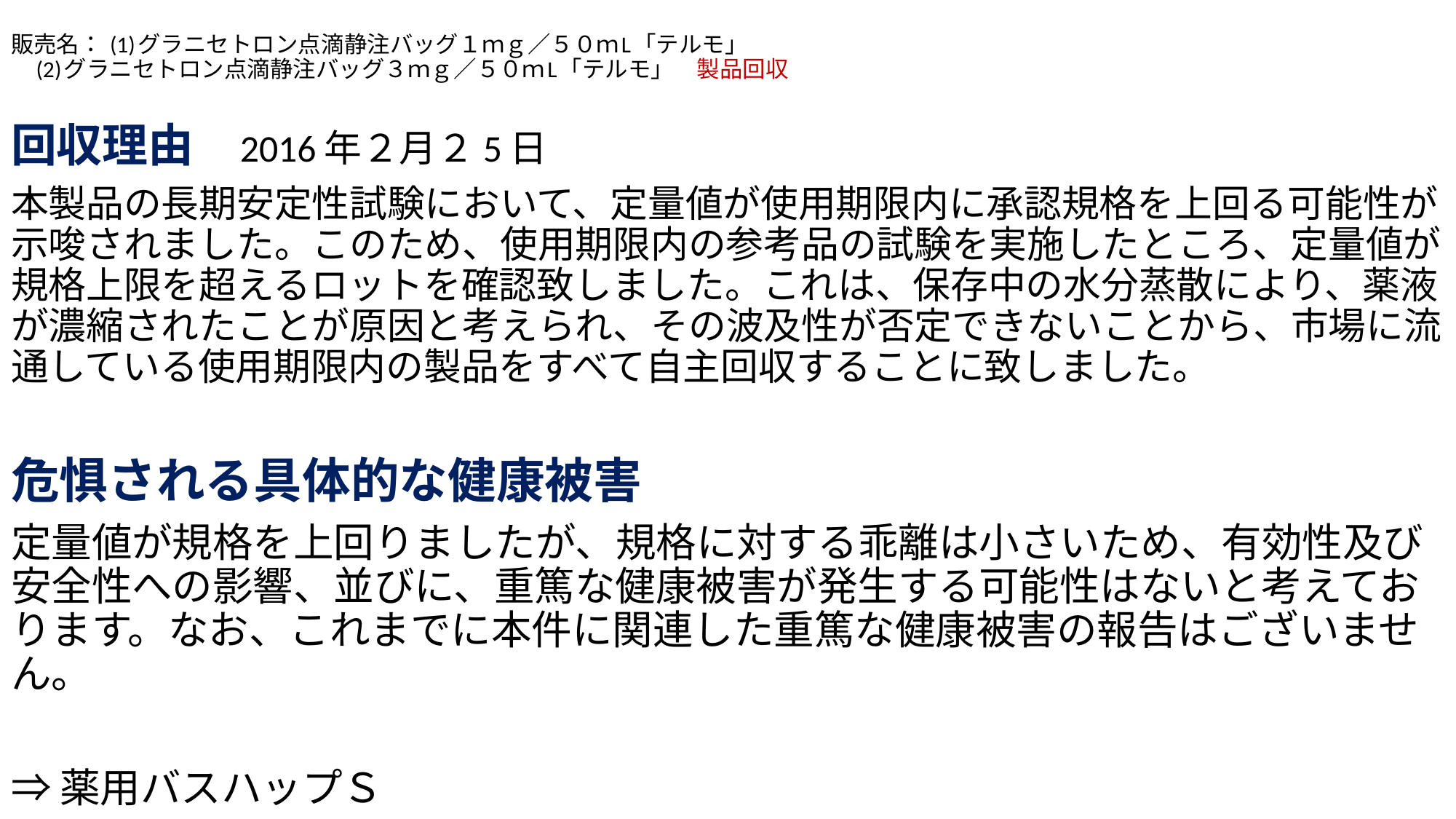

# 販売名： (1)グラニセトロン点滴静注バッグ１ｍｇ／５０ｍL「テルモ」 　(2)グラニセトロン点滴静注バッグ３ｍｇ／５０ｍL「テルモ」　製品回収
回収理由　2016年２月２5日
本製品の長期安定性試験において、定量値が使用期限内に承認規格を上回る可能性が示唆されました。このため、使用期限内の参考品の試験を実施したところ、定量値が規格上限を超えるロットを確認致しました。これは、保存中の水分蒸散により、薬液が濃縮されたことが原因と考えられ、その波及性が否定できないことから、市場に流通している使用期限内の製品をすべて自主回収することに致しました。

危惧される具体的な健康被害
定量値が規格を上回りましたが、規格に対する乖離は小さいため、有効性及び安全性への影響、並びに、重篤な健康被害が発生する可能性はないと考えております。なお、これまでに本件に関連した重篤な健康被害の報告はございません。

⇒薬用バスハップＳ